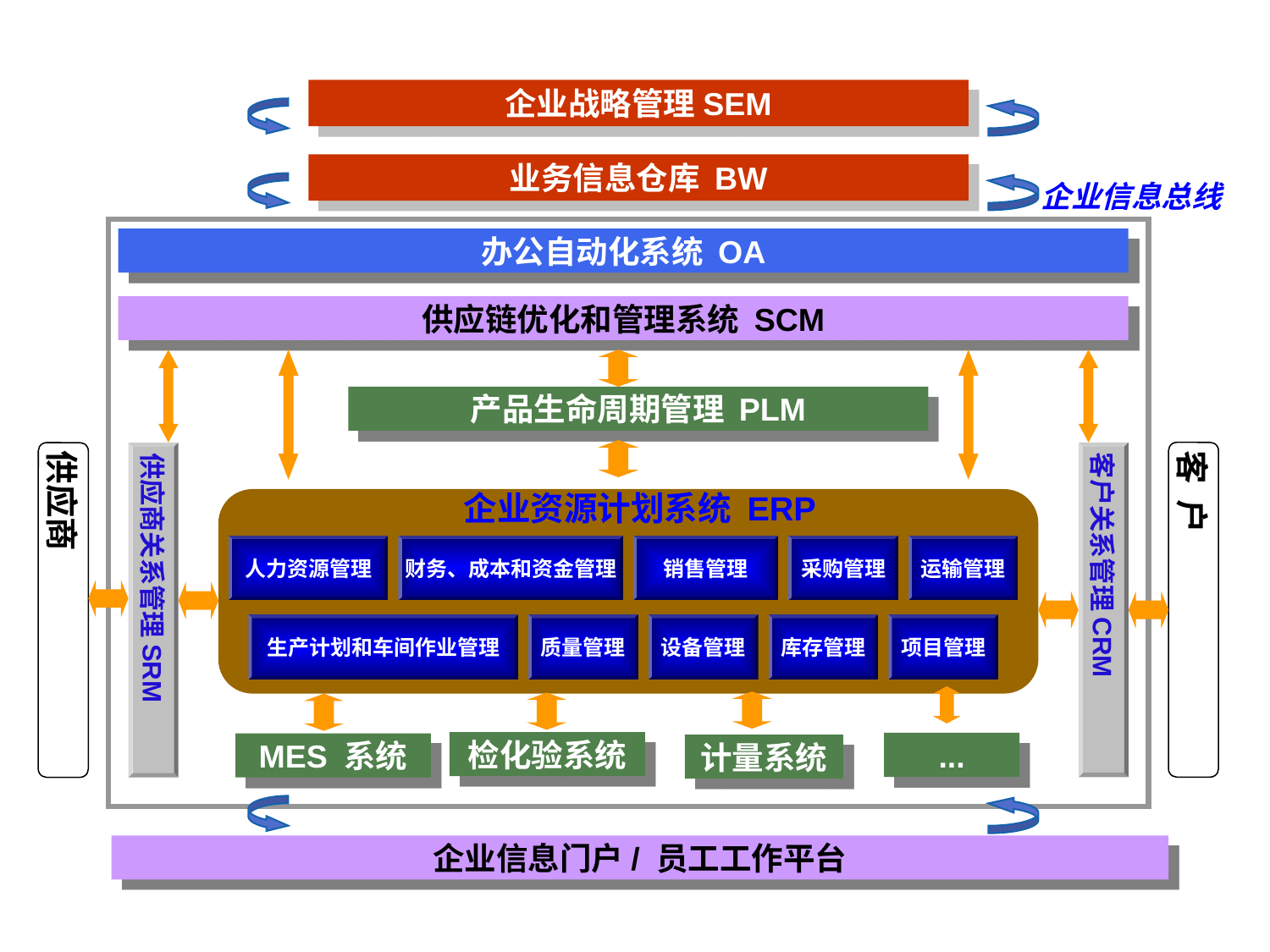

企业战略管理SEM

业务信息仓库 BW
企业信息总线

办公自动化系统 OA
供应链优化和管理系统 SCM

产品生命周期管理 PLM

客户关系管理CRM
客  户

供应商
供应商关系管理SRM

企业资源计划系统 ERP

人力资源管理
财务、成本和资金管理
销售管理
采购管理
运输管理
生产计划和车间作业管理
质量管理
设备管理
库存管理
项目管理

检化验系统
...
MES 系统
计量系统

企业信息门户/ 员工工作平台